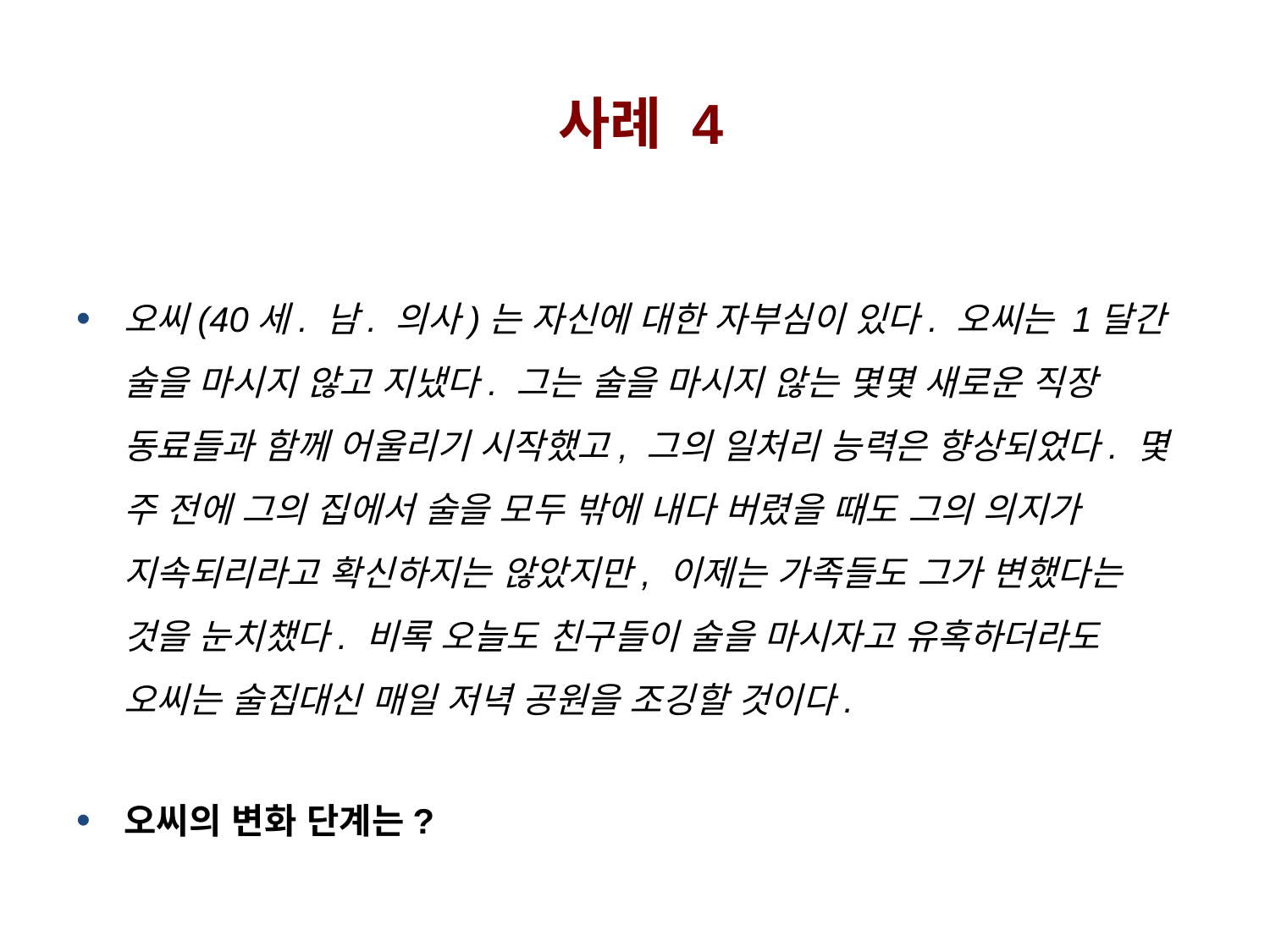

사례 4
오씨(40세. 남. 의사)는 자신에 대한 자부심이 있다. 오씨는 1달간 술을 마시지 않고 지냈다. 그는 술을 마시지 않는 몇몇 새로운 직장 동료들과 함께 어울리기 시작했고, 그의 일처리 능력은 향상되었다. 몇 주 전에 그의 집에서 술을 모두 밖에 내다 버렸을 때도 그의 의지가 지속되리라고 확신하지는 않았지만, 이제는 가족들도 그가 변했다는 것을 눈치챘다. 비록 오늘도 친구들이 술을 마시자고 유혹하더라도 오씨는 술집대신 매일 저녁 공원을 조깅할 것이다.

오씨의 변화 단계는?